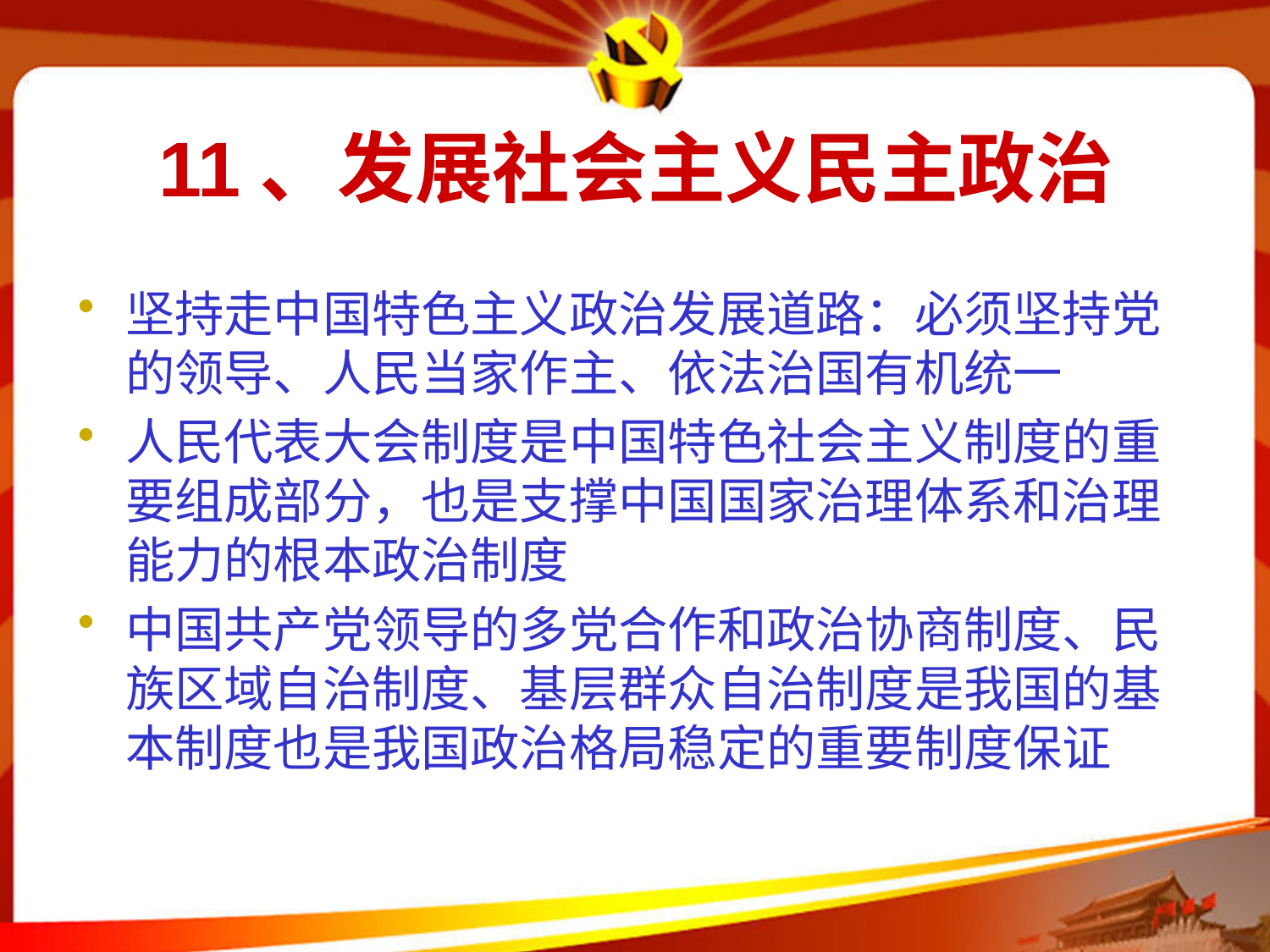

# 11、发展社会主义民主政治
坚持走中国特色主义政治发展道路：必须坚持党的领导、人民当家作主、依法治国有机统一
人民代表大会制度是中国特色社会主义制度的重要组成部分，也是支撑中国国家治理体系和治理能力的根本政治制度
中国共产党领导的多党合作和政治协商制度、民族区域自治制度、基层群众自治制度是我国的基本制度也是我国政治格局稳定的重要制度保证